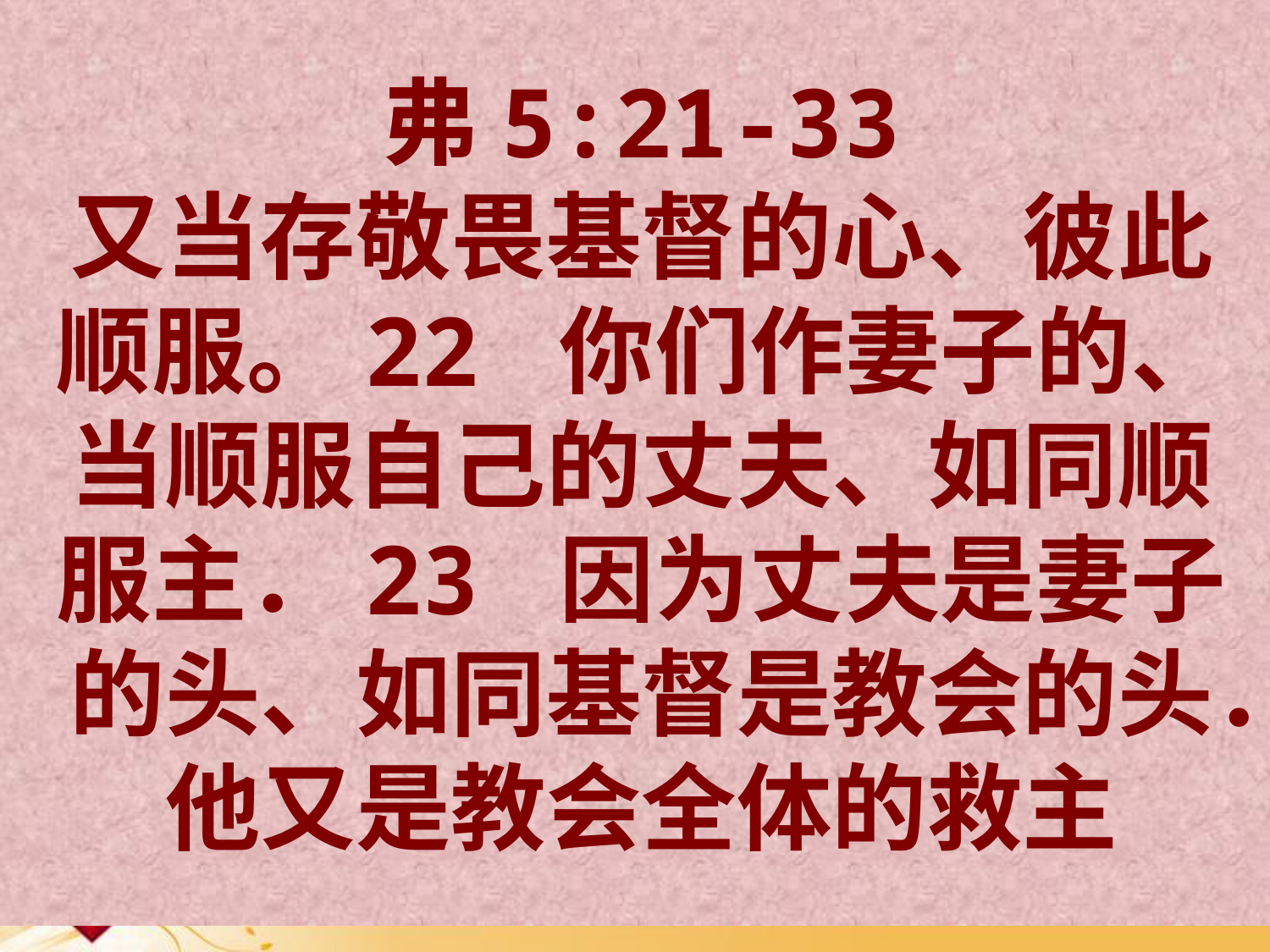

弗5:21-33
又当存敬畏基督的心、彼此顺服。22 你们作妻子的、当顺服自己的丈夫、如同顺服主．23 因为丈夫是妻子的头、如同基督是教会的头．他又是教会全体的救主